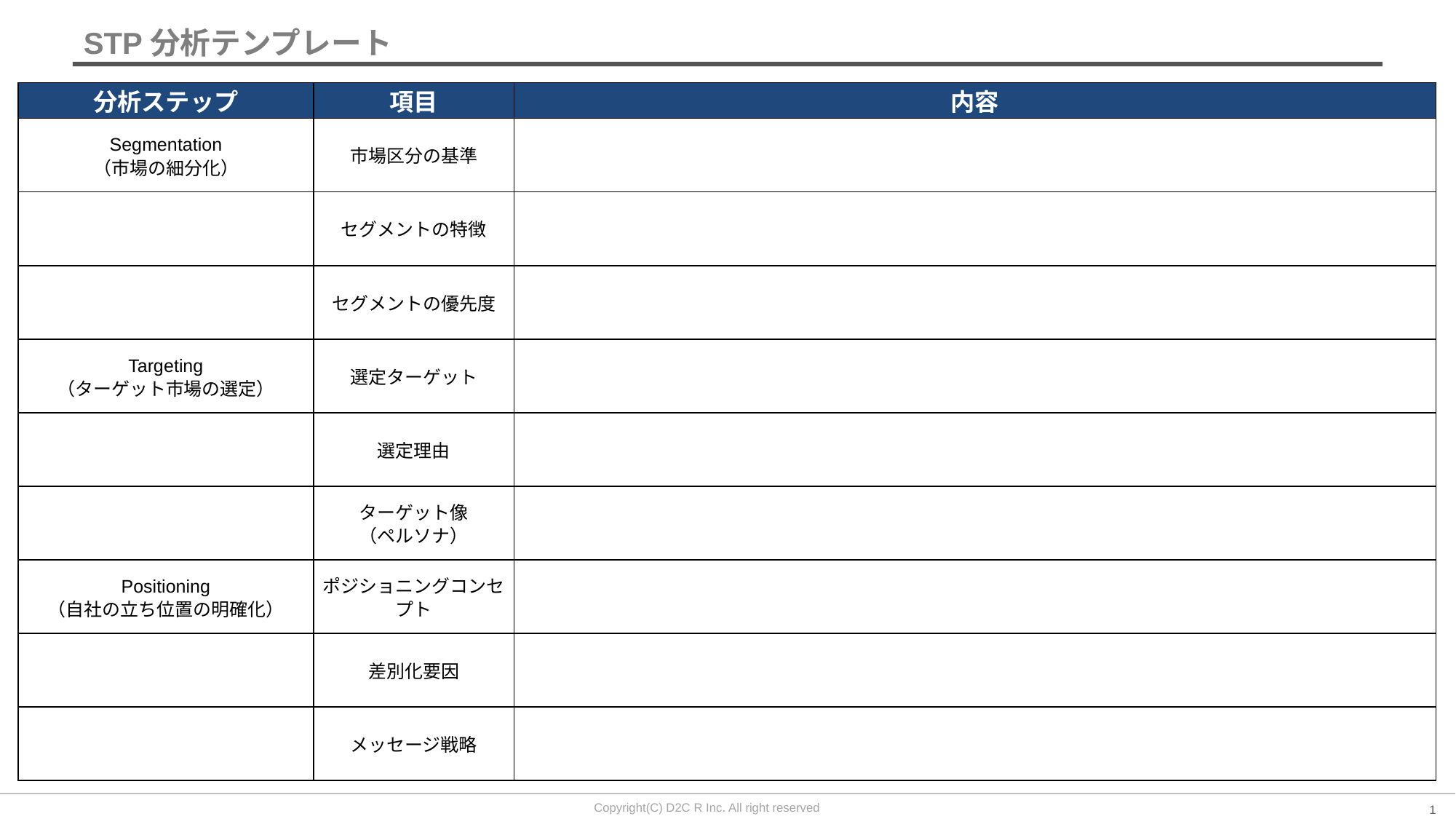

# STP分析テンプレート
| 分析ステップ | 項目 | 内容 |
| --- | --- | --- |
| Segmentation （市場の細分化） | 市場区分の基準 |  |
|  | セグメントの特徴 |  |
|  | セグメントの優先度 |  |
| Targeting （ターゲット市場の選定） | 選定ターゲット |  |
|  | 選定理由 |  |
|  | ターゲット像 （ペルソナ） |  |
| Positioning （自社の立ち位置の明確化） | ポジショニングコンセプト |  |
|  | 差別化要因 |  |
|  | メッセージ戦略 |  |